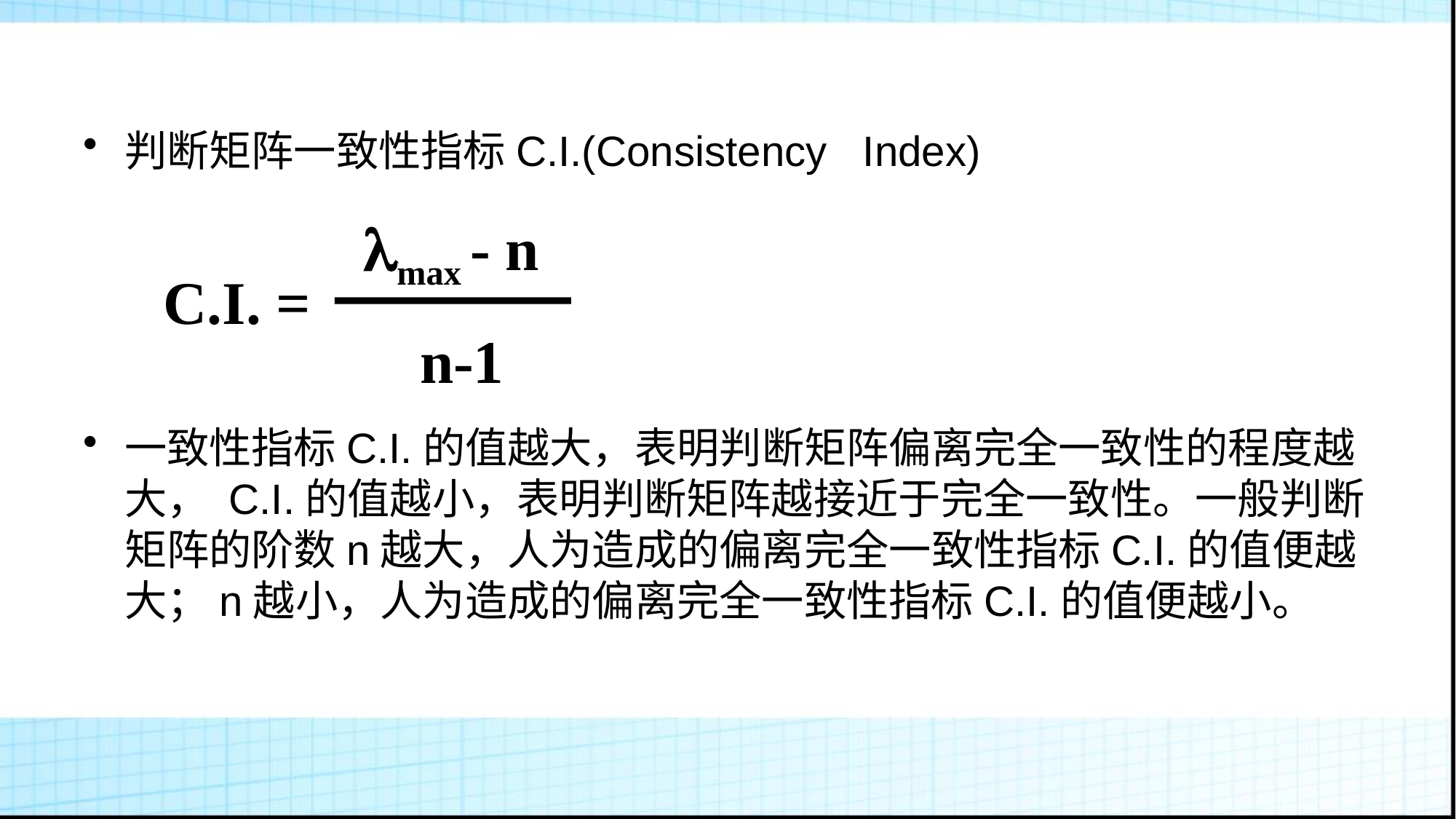

判断矩阵一致性指标C.I.(Consistency   Index)

一致性指标C.I.的值越大，表明判断矩阵偏离完全一致性的程度越大， C.I.的值越小，表明判断矩阵越接近于完全一致性。一般判断矩阵的阶数n越大，人为造成的偏离完全一致性指标C.I.的值便越大；n越小，人为造成的偏离完全一致性指标C.I.的值便越小。
λmax - n
n-1
C.I. =